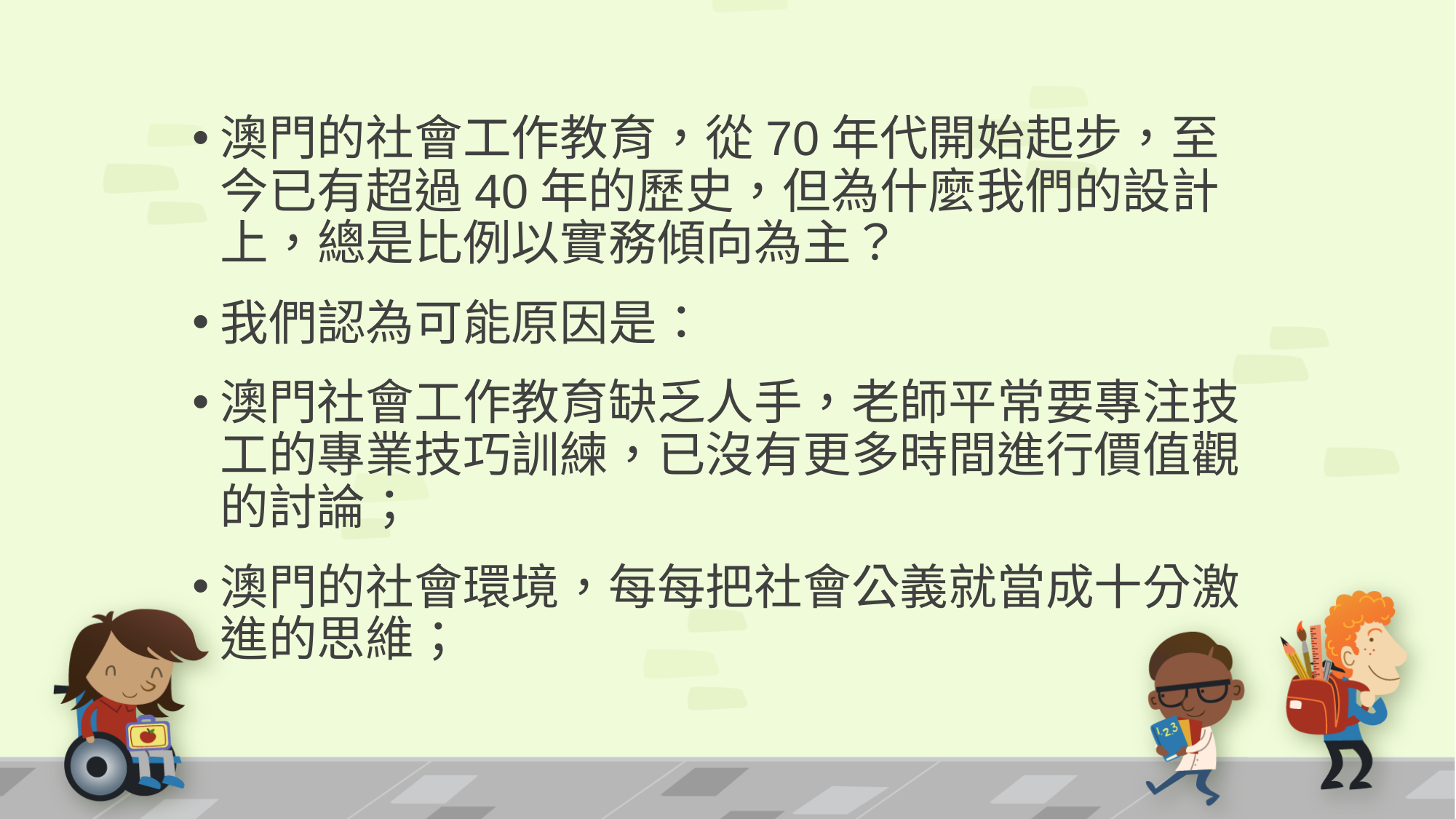

#
澳門的社會工作教育，從70年代開始起步，至今已有超過40年的歷史，但為什麼我們的設計上，總是比例以實務傾向為主？
我們認為可能原因是：
澳門社會工作教育缺乏人手，老師平常要專注技工的專業技巧訓練，已沒有更多時間進行價值觀的討論；
澳門的社會環境，每每把社會公義就當成十分激進的思維；